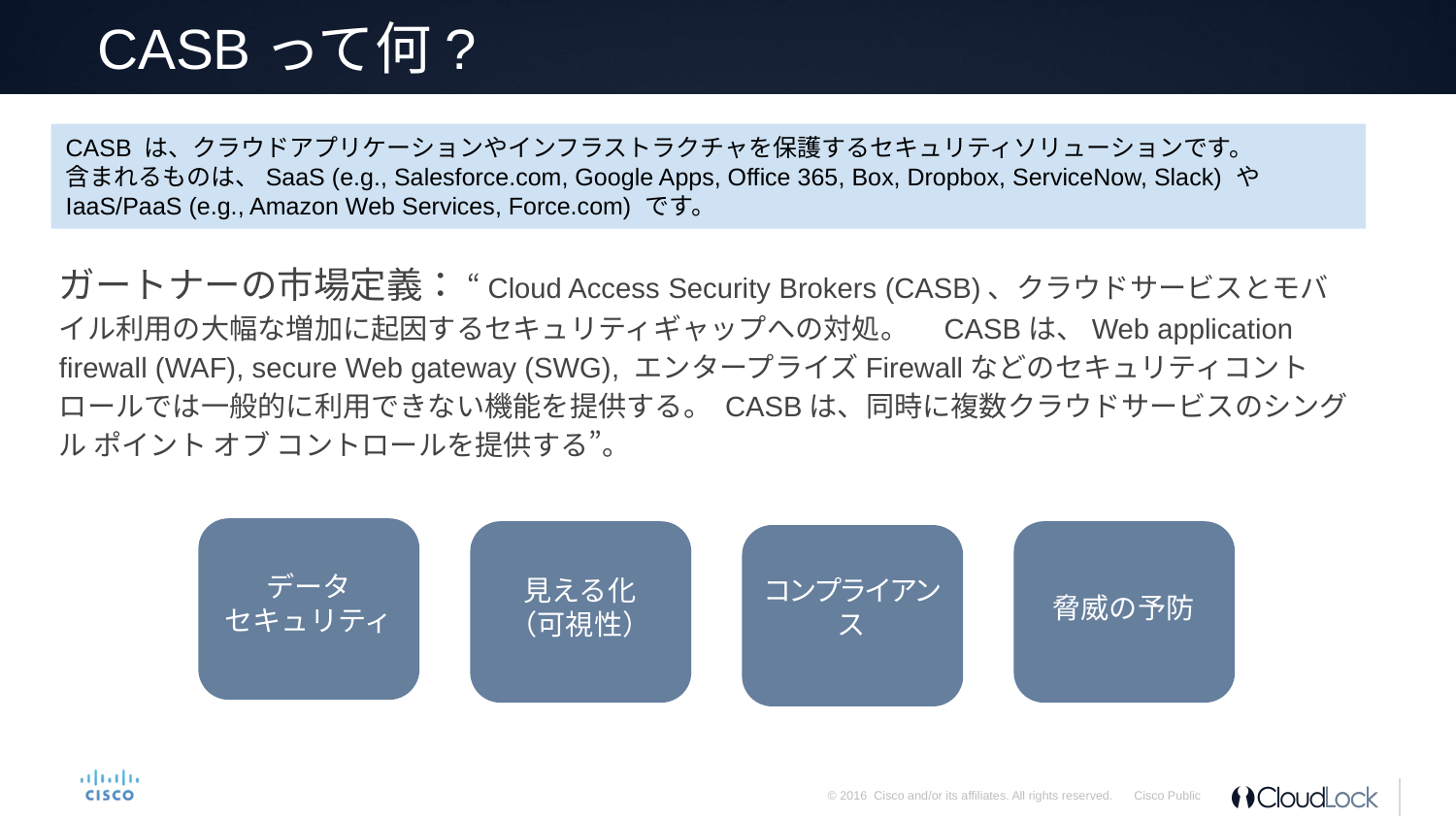

# CASBって何?
CASB は、クラウドアプリケーションやインフラストラクチャを保護するセキュリティソリューションです。
含まれるものは、SaaS (e.g., Salesforce.com, Google Apps, Office 365, Box, Dropbox, ServiceNow, Slack) や
IaaS/PaaS (e.g., Amazon Web Services, Force.com) です。
ガートナーの市場定義： “Cloud Access Security Brokers (CASB)、クラウドサービスとモバイル利用の大幅な増加に起因するセキュリティギャップへの対処。　CASBは、Web application firewall (WAF), secure Web gateway (SWG), エンタープライズFirewallなどのセキュリティコントロールでは一般的に利用できない機能を提供する。 CASBは、同時に複数クラウドサービスのシングル ポイント オブ コントロールを提供する”。

データ
セキュリティ
見える化
（可視性）
コンプライアンス
脅威の予防